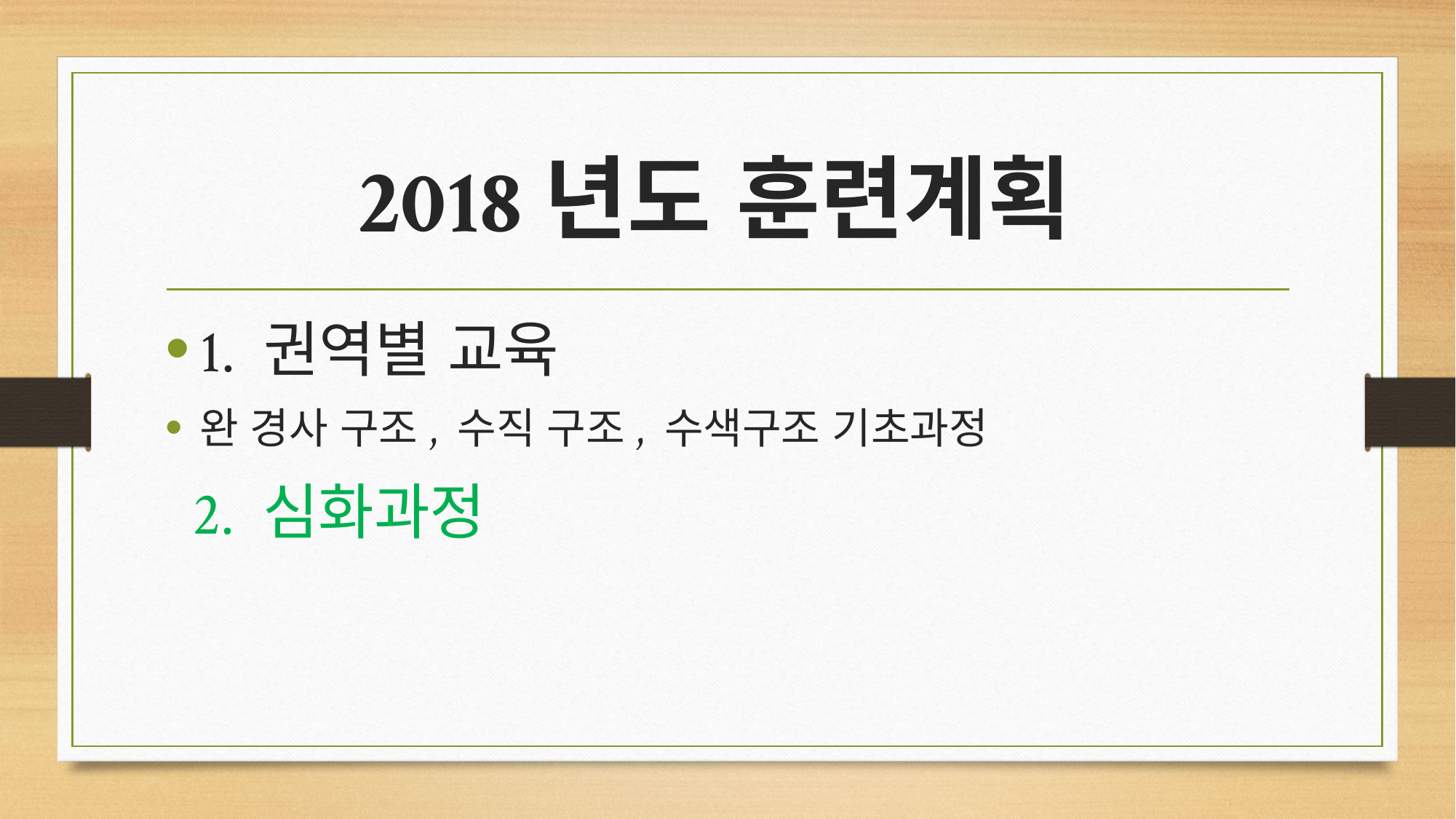

# 2018년도 훈련계획
1. 권역별 교육
완 경사 구조, 수직 구조, 수색구조 기초과정
  2. 심화과정